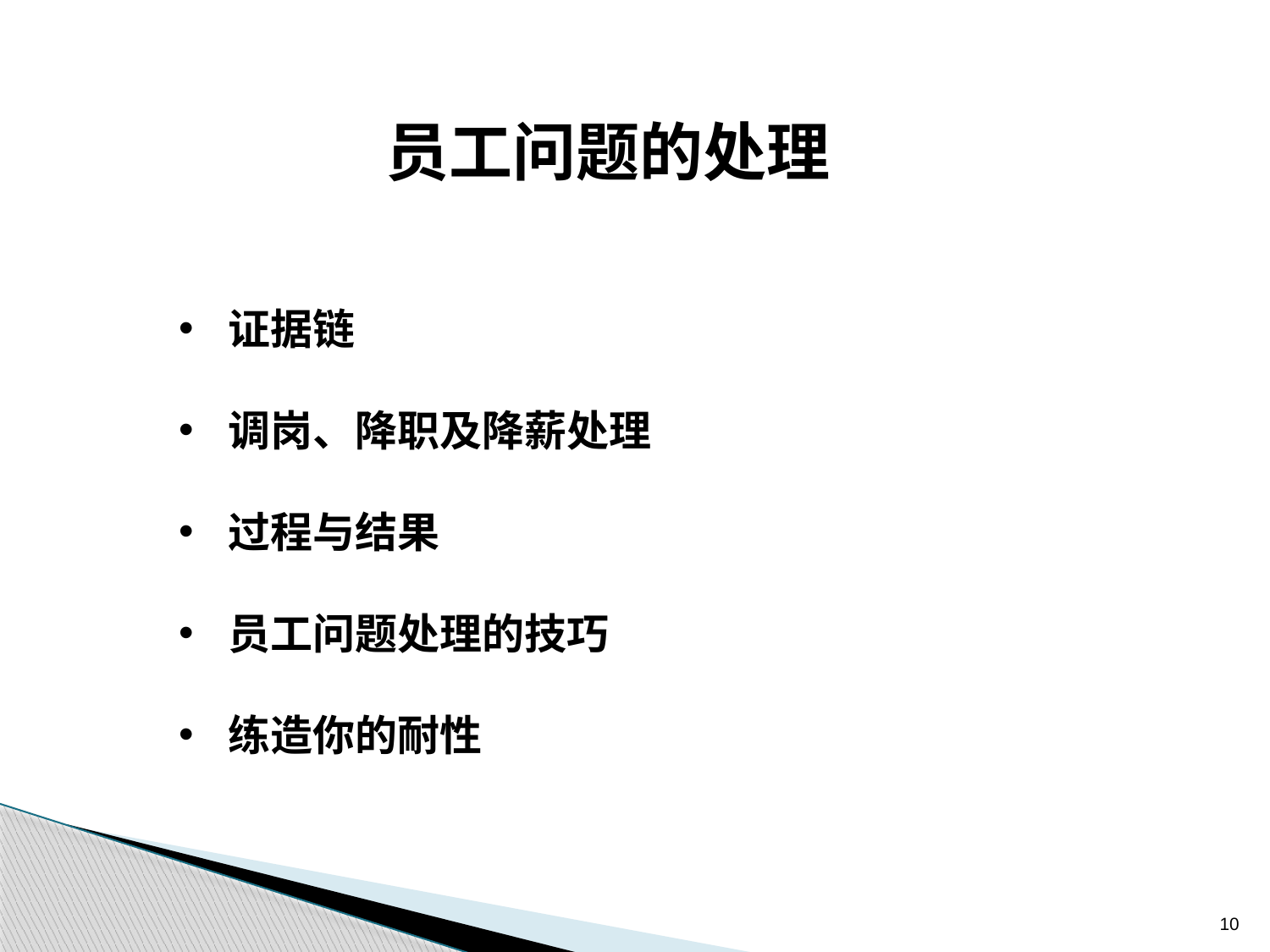

员工问题的处理
 证据链
 调岗、降职及降薪处理
 过程与结果
 员工问题处理的技巧

 练造你的耐性

10